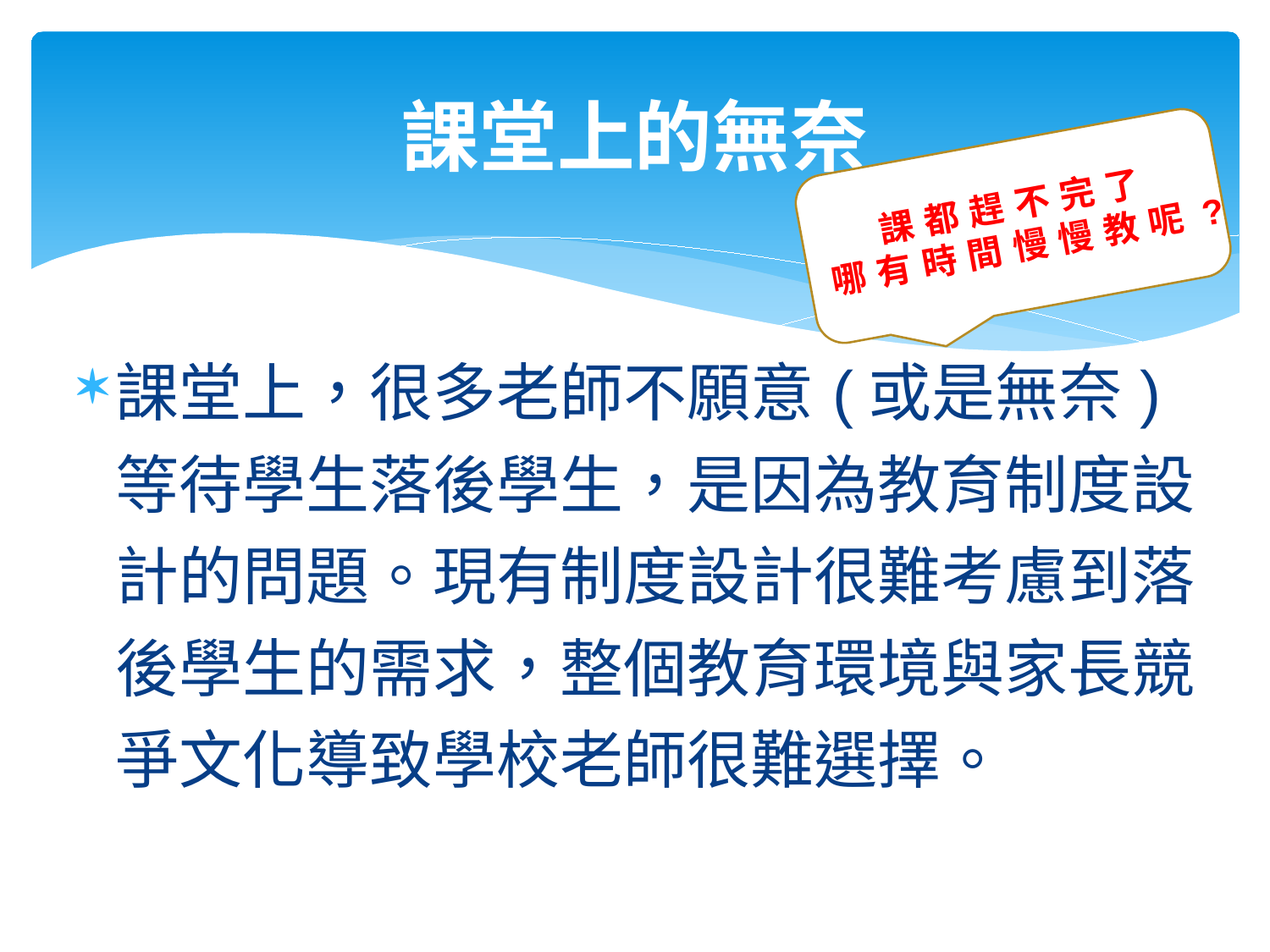

# 課堂上的無奈
課都趕不完了
哪有時間慢慢教呢?
課堂上，很多老師不願意(或是無奈)等待學生落後學生，是因為教育制度設計的問題。現有制度設計很難考慮到落後學生的需求，整個教育環境與家長競爭文化導致學校老師很難選擇。